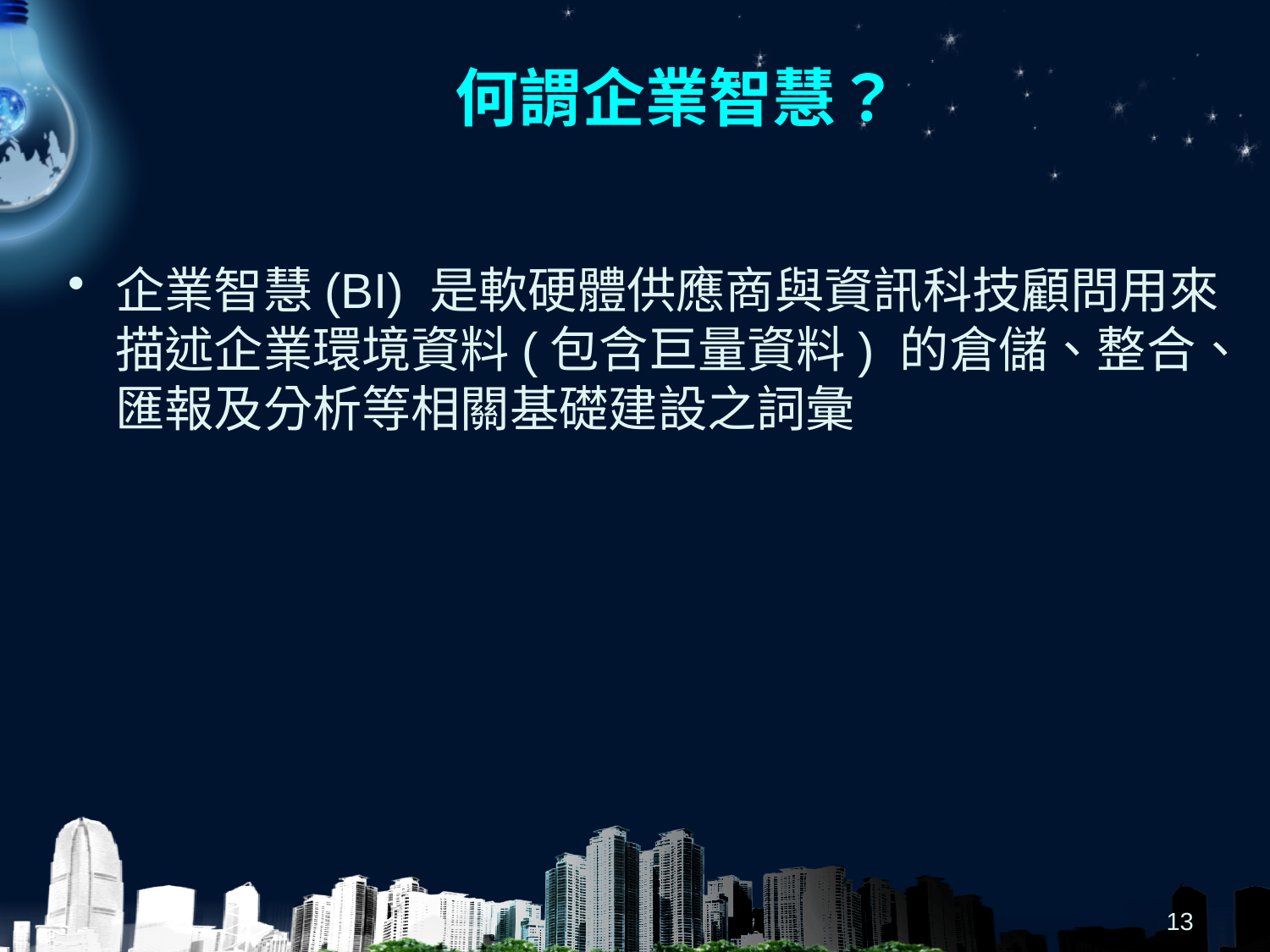

# 何謂企業智慧？

企業智慧(BI) 是軟硬體供應商與資訊科技顧問用來描述企業環境資料(包含巨量資料) 的倉儲、整合、匯報及分析等相關基礎建設之詞彙
13